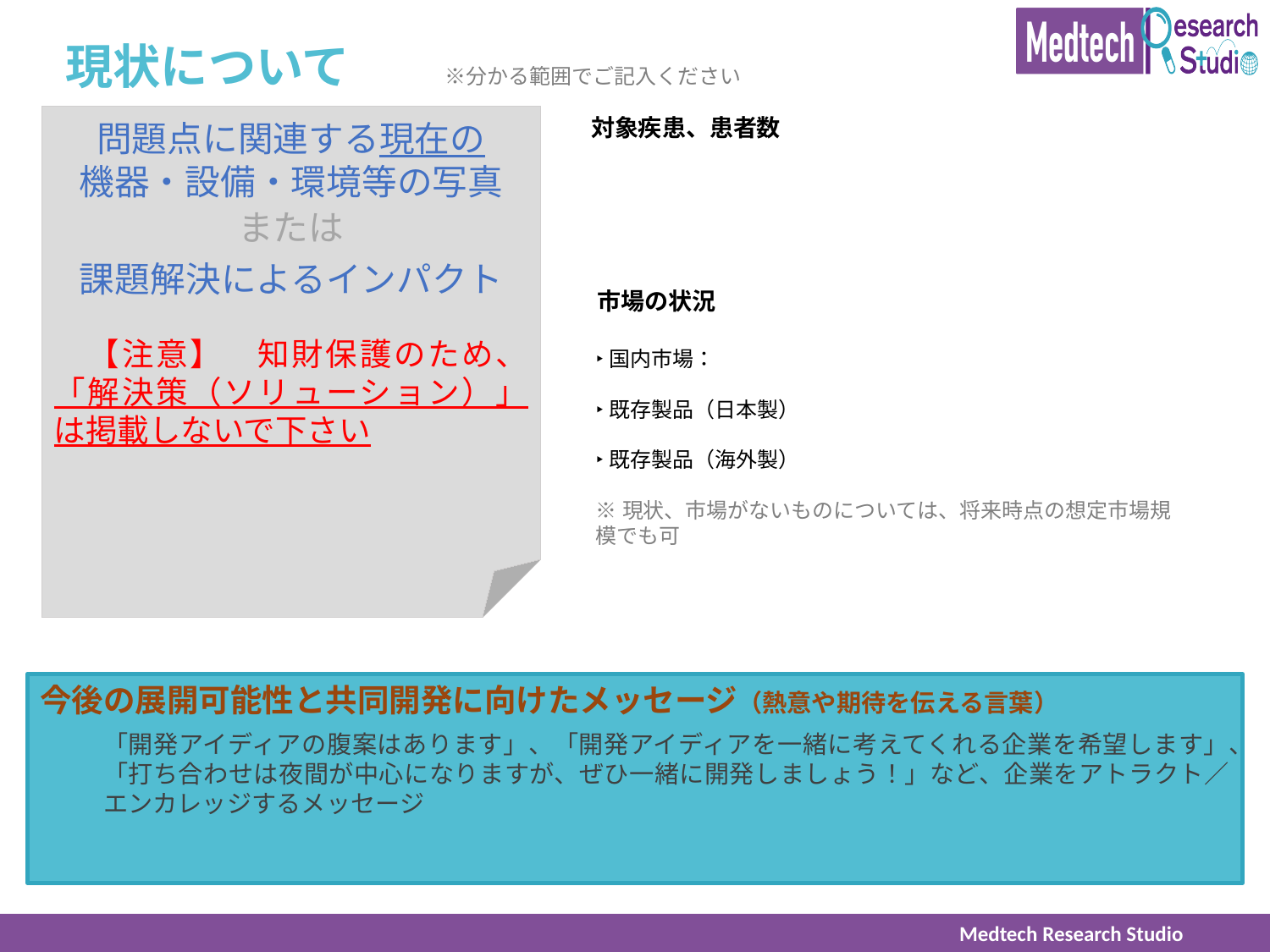

現状について　　※分かる範囲でご記入ください

問題点に関連する現在の
機器・設備・環境等の写真

または

課題解決によるインパクト

　【注意】　知財保護のため、「解決策（ソリューション）」は掲載しないで下さい
対象疾患、患者数
市場の状況
‣国内市場：

‣既存製品（日本製）

‣既存製品（海外製）

※現状、市場がないものについては、将来時点の想定市場規模でも可
今後の展開可能性と共同開発に向けたメッセージ（熱意や期待を伝える言葉）
「開発アイディアの腹案はあります」、「開発アイディアを一緒に考えてくれる企業を希望します」、「打ち合わせは夜間が中心になりますが、ぜひ一緒に開発しましょう！」など、企業をアトラクト／エンカレッジするメッセージ